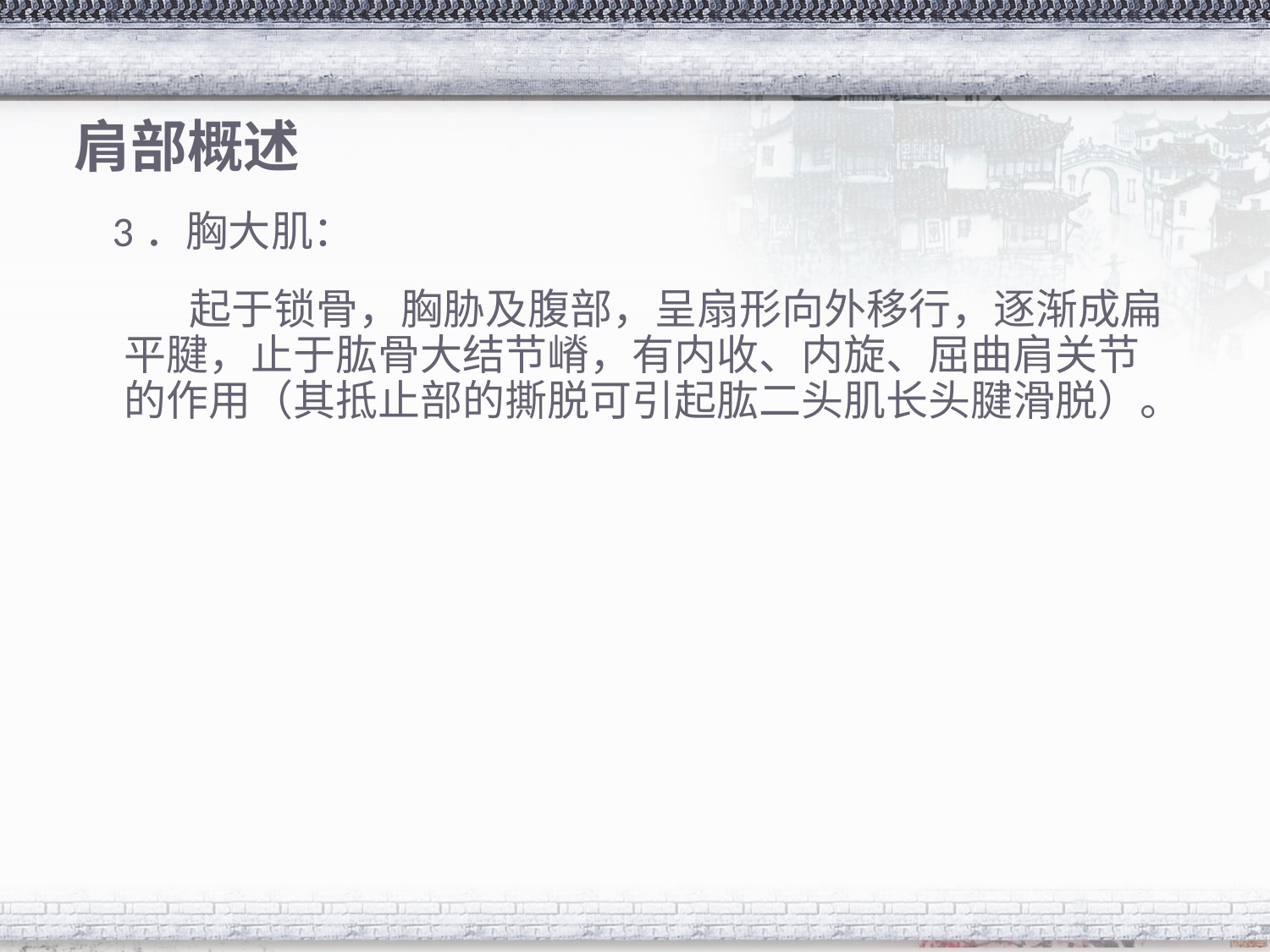

# 肩部概述
    3．胸大肌：
           起于锁骨，胸胁及腹部，呈扇形向外移行，逐渐成扁平腱，止于肱骨大结节嵴，有内收、内旋、屈曲肩关节的作用（其抵止部的撕脱可引起肱二头肌长头腱滑脱）。